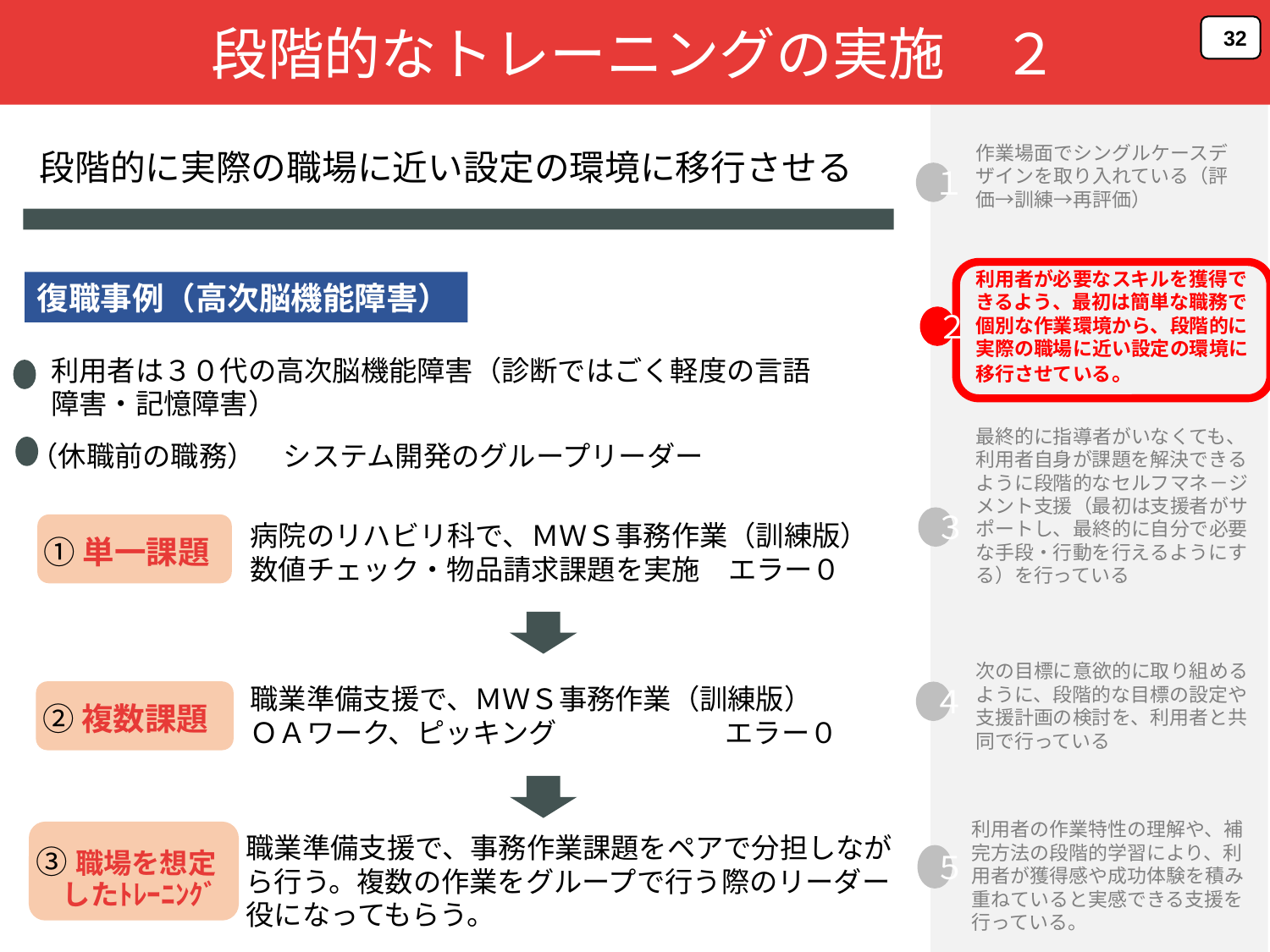

段階的なトレーニングの実施　２

32

作業場面でシングルケースデザインを取り入れている（評価→訓練→再評価）
段階的に実際の職場に近い設定の環境に移行させる
１
２
３
４
５

利用者が必要なスキルを獲得できるよう、最初は簡単な職務で個別な作業環境から、段階的に実際の職場に近い設定の環境に移行させている。

復職事例（高次脳機能障害）
利用者は３０代の高次脳機能障害（診断ではごく軽度の言語障害・記憶障害）

最終的に指導者がいなくても、利用者自身が課題を解決できるように段階的なセルフマネ－ジメント支援（最初は支援者がサポートし、最終的に自分で必要な手段・行動を行えるようにする）を行っている
（休職前の職務）　システム開発のグループリーダー

病院のリハビリ科で、ＭＷＳ事務作業（訓練版）
数値チェック・物品請求課題を実施　エラー０

①単一課題

次の目標に意欲的に取り組めるように、段階的な目標の設定や支援計画の検討を、利用者と共同で行っている
職業準備支援で、ＭＷＳ事務作業（訓練版）
ＯＡワーク、ピッキング　　　　　　エラー０

②複数課題

利用者の作業特性の理解や、補完方法の段階的学習により、利用者が獲得感や成功体験を積み重ねていると実感できる支援を行っている。

③職場を想定
　したﾄﾚｰﾆﾝｸﾞ
職業準備支援で、事務作業課題をペアで分担しなが
ら行う。複数の作業をグループで行う際のリーダー
役になってもらう。